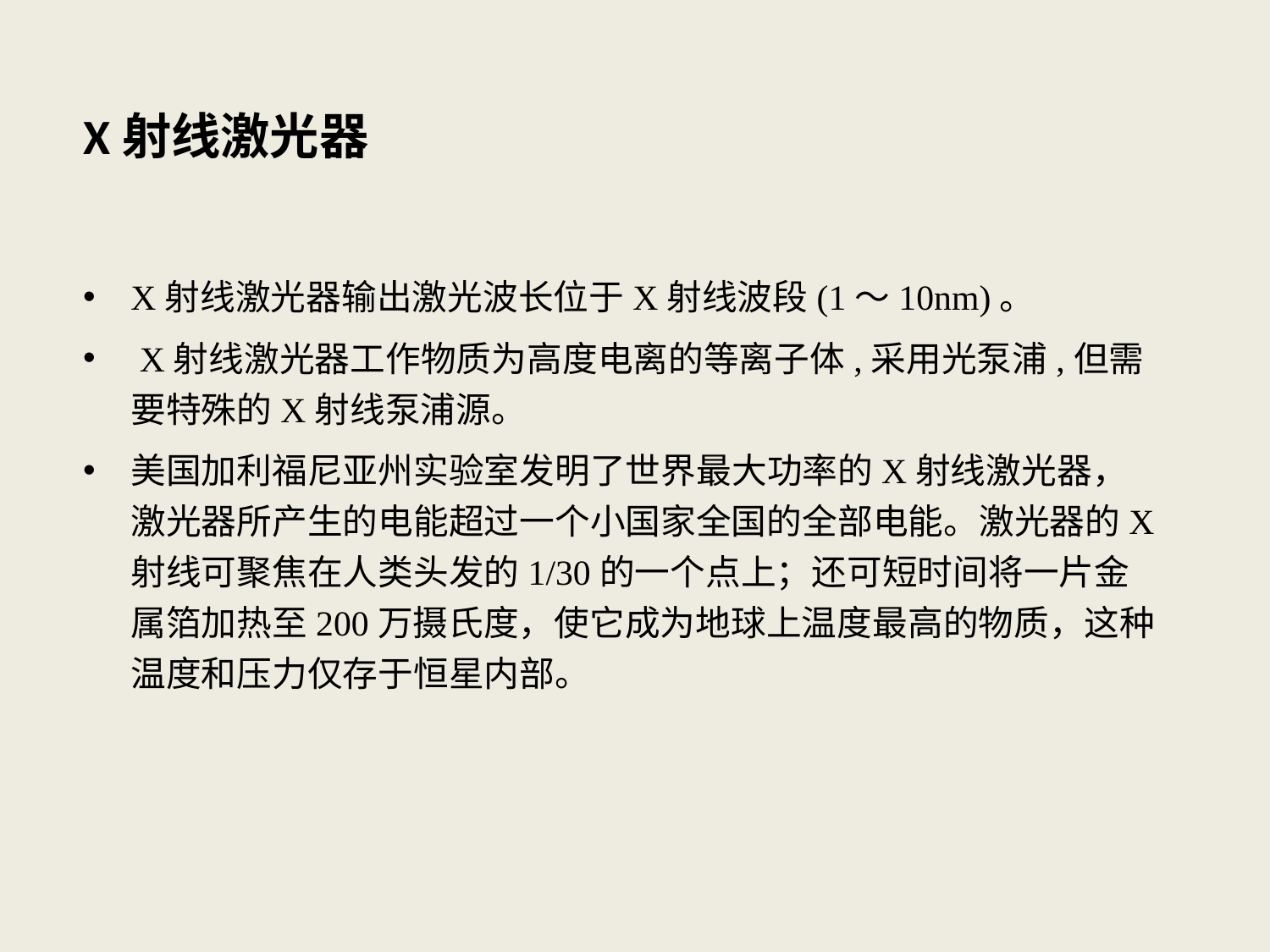

X射线激光器

X射线激光器输出激光波长位于X射线波段(1～10nm)。
 X射线激光器工作物质为高度电离的等离子体,采用光泵浦,但需要特殊的X射线泵浦源。
美国加利福尼亚州实验室发明了世界最大功率的X射线激光器，激光器所产生的电能超过一个小国家全国的全部电能。激光器的X射线可聚焦在人类头发的1/30的一个点上；还可短时间将一片金属箔加热至200万摄氏度，使它成为地球上温度最高的物质，这种温度和压力仅存于恒星内部。
41